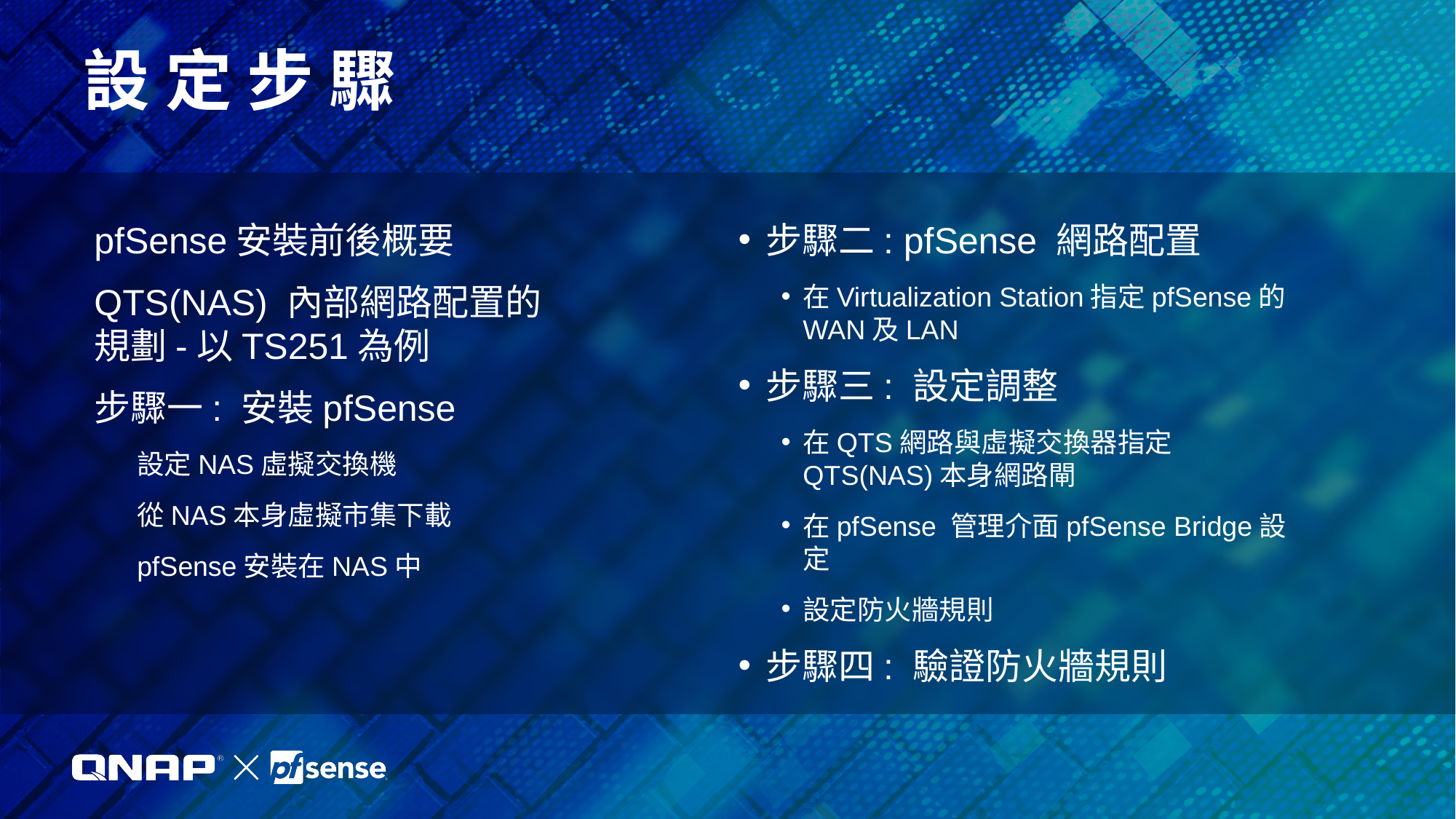

# 設 定 步 驟
步驟二: pfSense 網路配置
在Virtualization Station指定pfSense的WAN及LAN
步驟三: 設定調整
在QTS網路與虛擬交換器指定QTS(NAS)本身網路閘
在pfSense 管理介面pfSense Bridge設定
設定防火牆規則
步驟四: 驗證防火牆規則
pfSense安裝前後概要
QTS(NAS) 內部網路配置的規劃-以TS251為例
步驟一: 安裝pfSense
設定NAS虛擬交換機
從NAS本身虛擬市集下載
pfSense安裝在NAS中